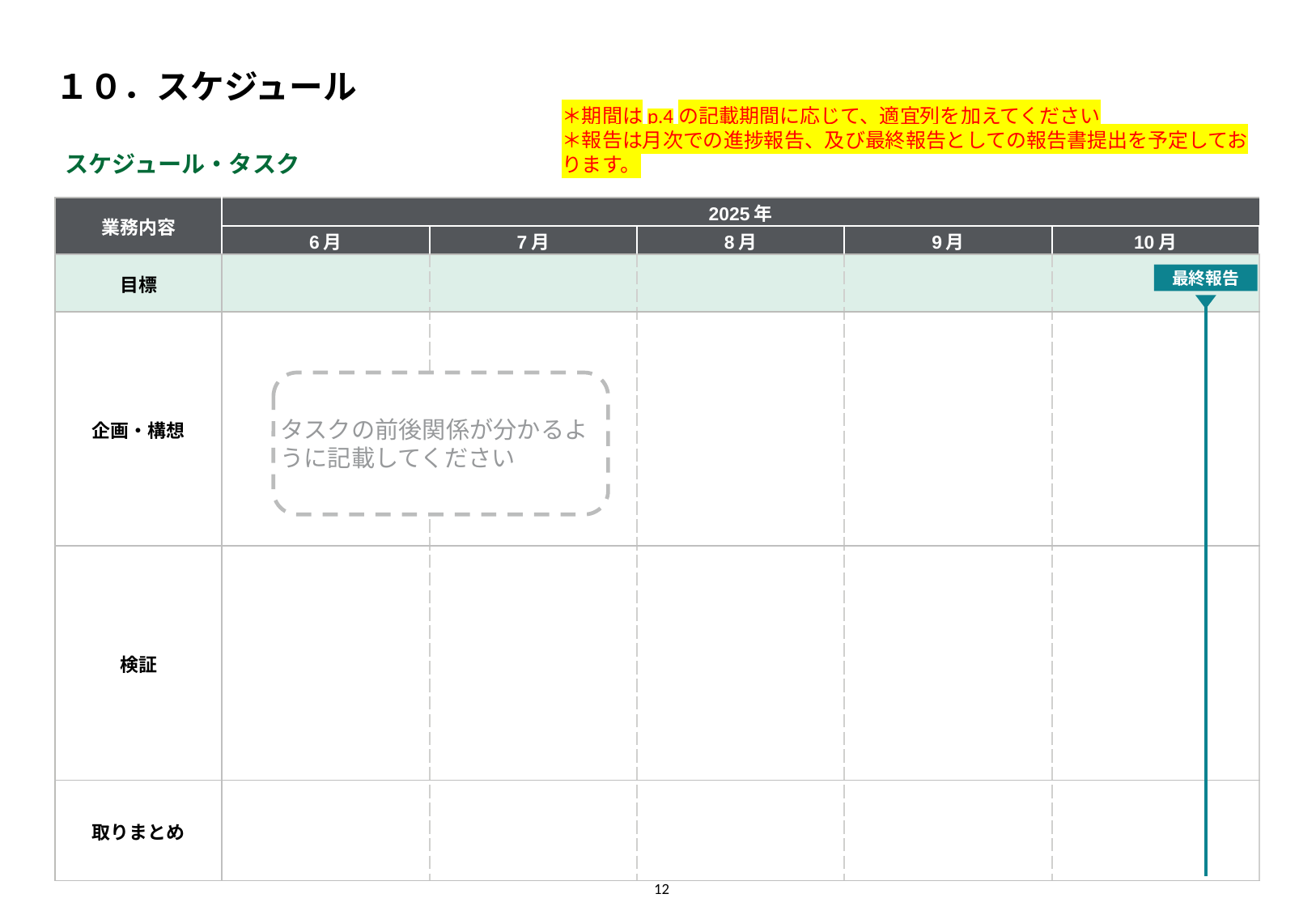

# １０．スケジュール
＊期間はp.4の記載期間に応じて、適宜列を加えてください
＊報告は月次での進捗報告、及び最終報告としての報告書提出を予定しております。
スケジュール・タスク
| 業務内容 | 2025年 | 2月 | 3月 | 4月 |  |
| --- | --- | --- | --- | --- | --- |
|  | 6月 | 7月 | 8月 | 9月 | 10月 |
| 目標 |  |  |  |  |  |
| 企画・構想 |  |  |  |  |  |
| 検証 |  |  |  |  |  |
| 取りまとめ |  |  |  |  |  |
最終報告

タスクの前後関係が分かるように記載してください
12